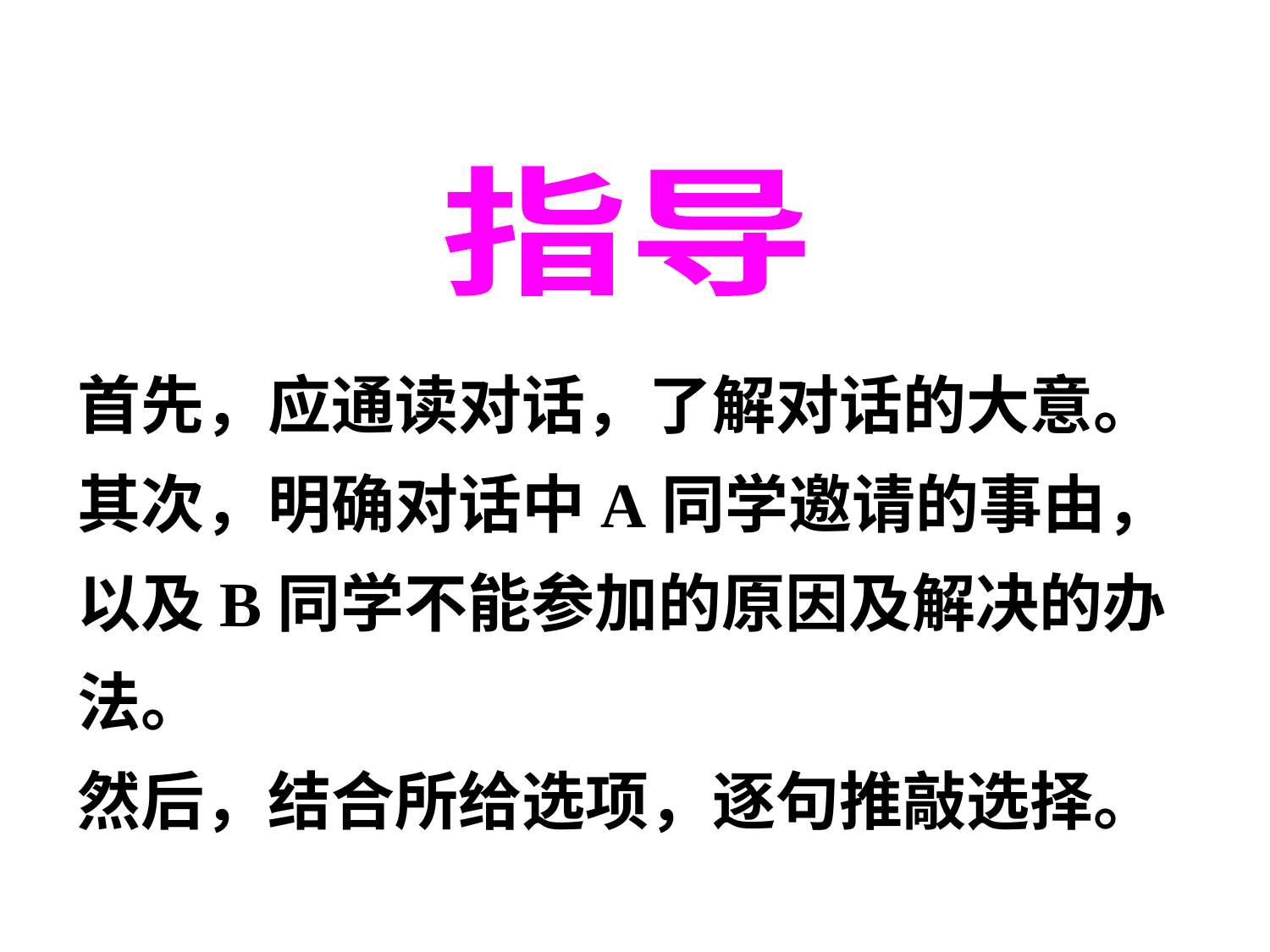

指导
首先，应通读对话，了解对话的大意。
其次，明确对话中A同学邀请的事由，以及B同学不能参加的原因及解决的办法。
然后，结合所给选项，逐句推敲选择。